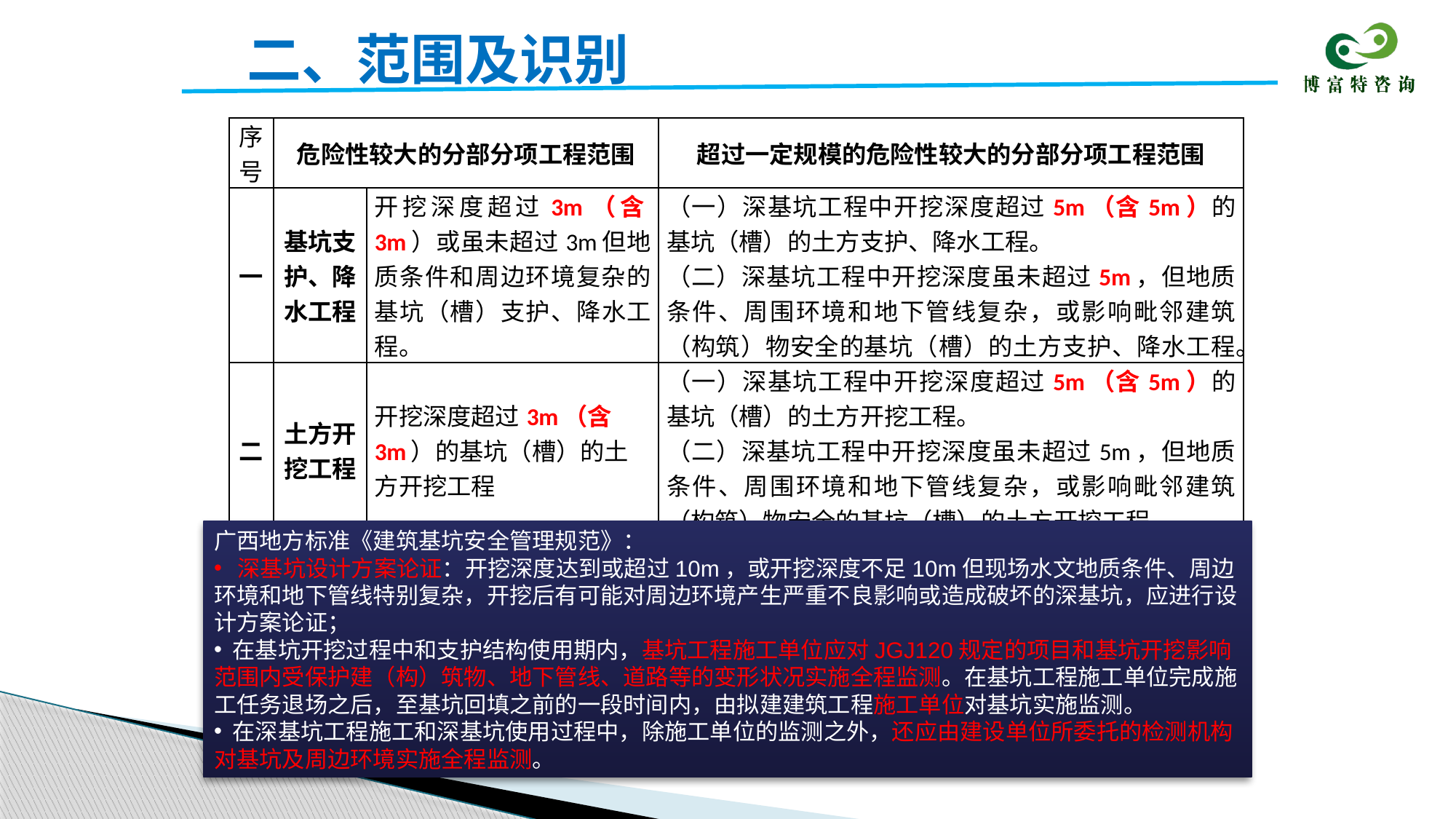

# 二、范围及识别
| 序号 | 危险性较大的分部分项工程范围 |  | 超过一定规模的危险性较大的分部分项工程范围 |
| --- | --- | --- | --- |
| 一 | 基坑支护、降水工程 | 开挖深度超过3m（含3m）或虽未超过3m但地质条件和周边环境复杂的基坑（槽）支护、降水工程。 | （一）深基坑工程中开挖深度超过5m（含5m）的基坑（槽）的土方支护、降水工程。 （二）深基坑工程中开挖深度虽未超过5m，但地质条件、周围环境和地下管线复杂，或影响毗邻建筑（构筑）物安全的基坑（槽）的土方支护、降水工程。 |
| 二 | 土方开挖工程 | 开挖深度超过3m（含3m）的基坑（槽）的土方开挖工程 | （一）深基坑工程中开挖深度超过5m（含5m）的基坑（槽）的土方开挖工程。 （二）深基坑工程中开挖深度虽未超过5m，但地质条件、周围环境和地下管线复杂，或影响毗邻建筑（构筑）物安全的基坑（槽）的土方开挖工程。 |
广西地方标准《建筑基坑安全管理规范》：
  深基坑设计方案论证：开挖深度达到或超过10m，或开挖深度不足10m但现场水文地质条件、周边环境和地下管线特别复杂，开挖后有可能对周边环境产生严重不良影响或造成破坏的深基坑，应进行设计方案论证；
 在基坑开挖过程中和支护结构使用期内，基坑工程施工单位应对JGJ120规定的项目和基坑开挖影响范围内受保护建（构）筑物、地下管线、道路等的变形状况实施全程监测。在基坑工程施工单位完成施工任务退场之后，至基坑回填之前的一段时间内，由拟建建筑工程施工单位对基坑实施监测。
 在深基坑工程施工和深基坑使用过程中，除施工单位的监测之外，还应由建设单位所委托的检测机构对基坑及周边环境实施全程监测。